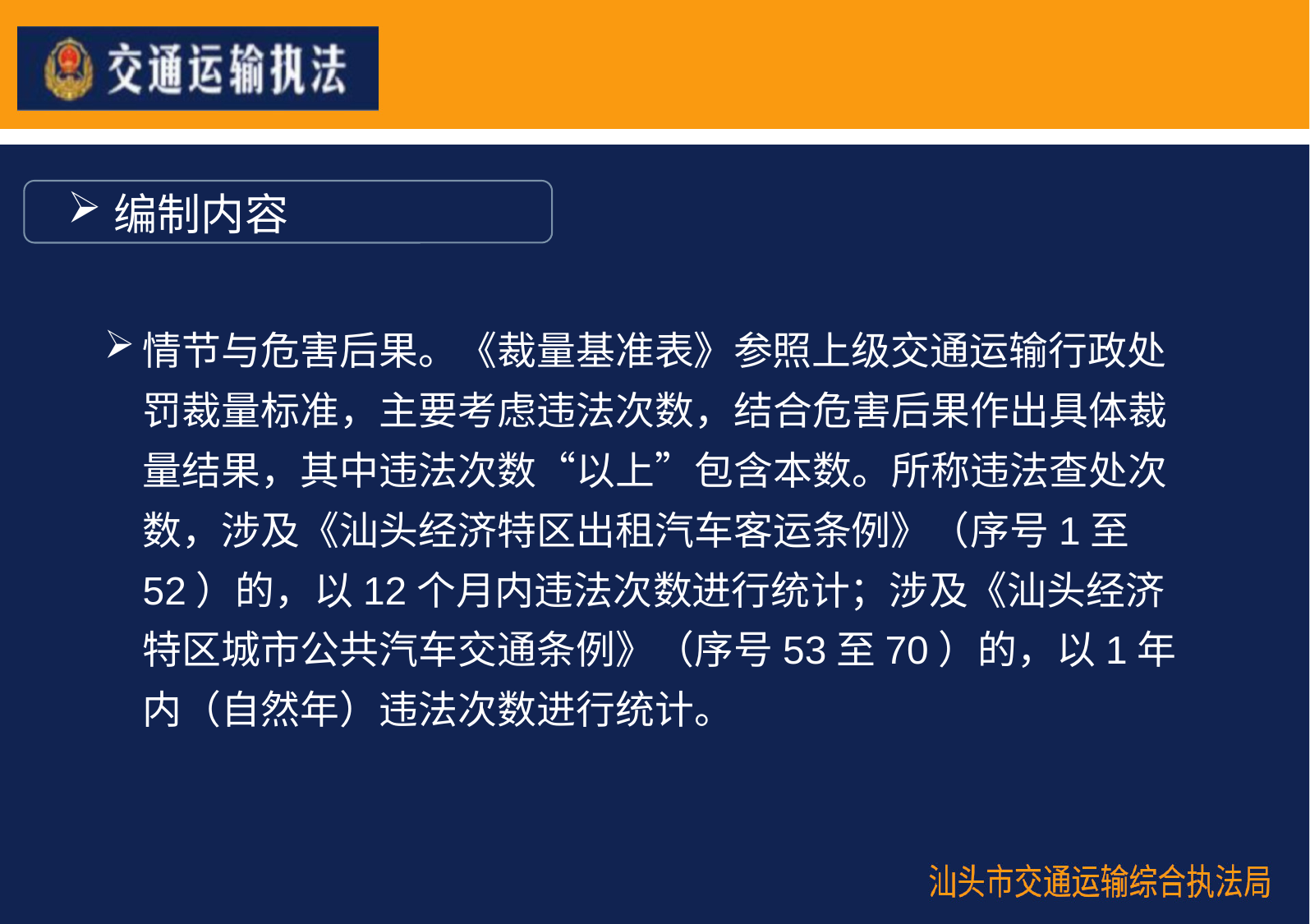

编制内容
情节与危害后果。《裁量基准表》参照上级交通运输行政处罚裁量标准，主要考虑违法次数，结合危害后果作出具体裁量结果，其中违法次数“以上”包含本数。所称违法查处次数，涉及《汕头经济特区出租汽车客运条例》（序号1至52）的，以12个月内违法次数进行统计；涉及《汕头经济特区城市公共汽车交通条例》（序号53至70）的，以1年内（自然年）违法次数进行统计。